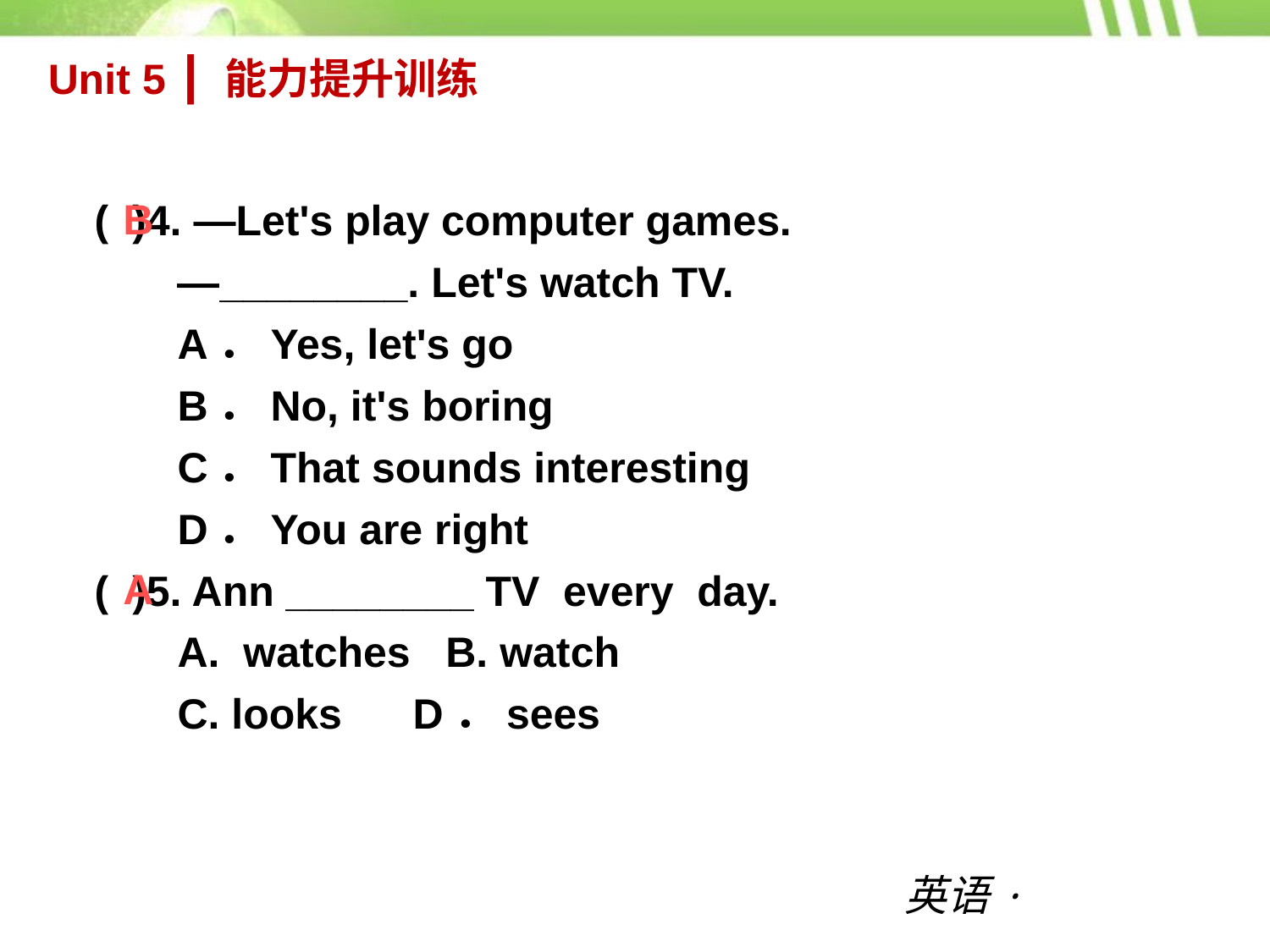

Unit 5 ┃ 能力提升训练
(  )4. —Let's play computer games.
       —________. Let's watch TV.
       A．Yes, let's go
       B．No, it's boring
       C．That sounds interesting
       D．You are right
(  )5. Ann ________ TV  every  day.
       A.  watches   B. watch
       C. looks      D．sees
B
A
英语·新课标（RJ）